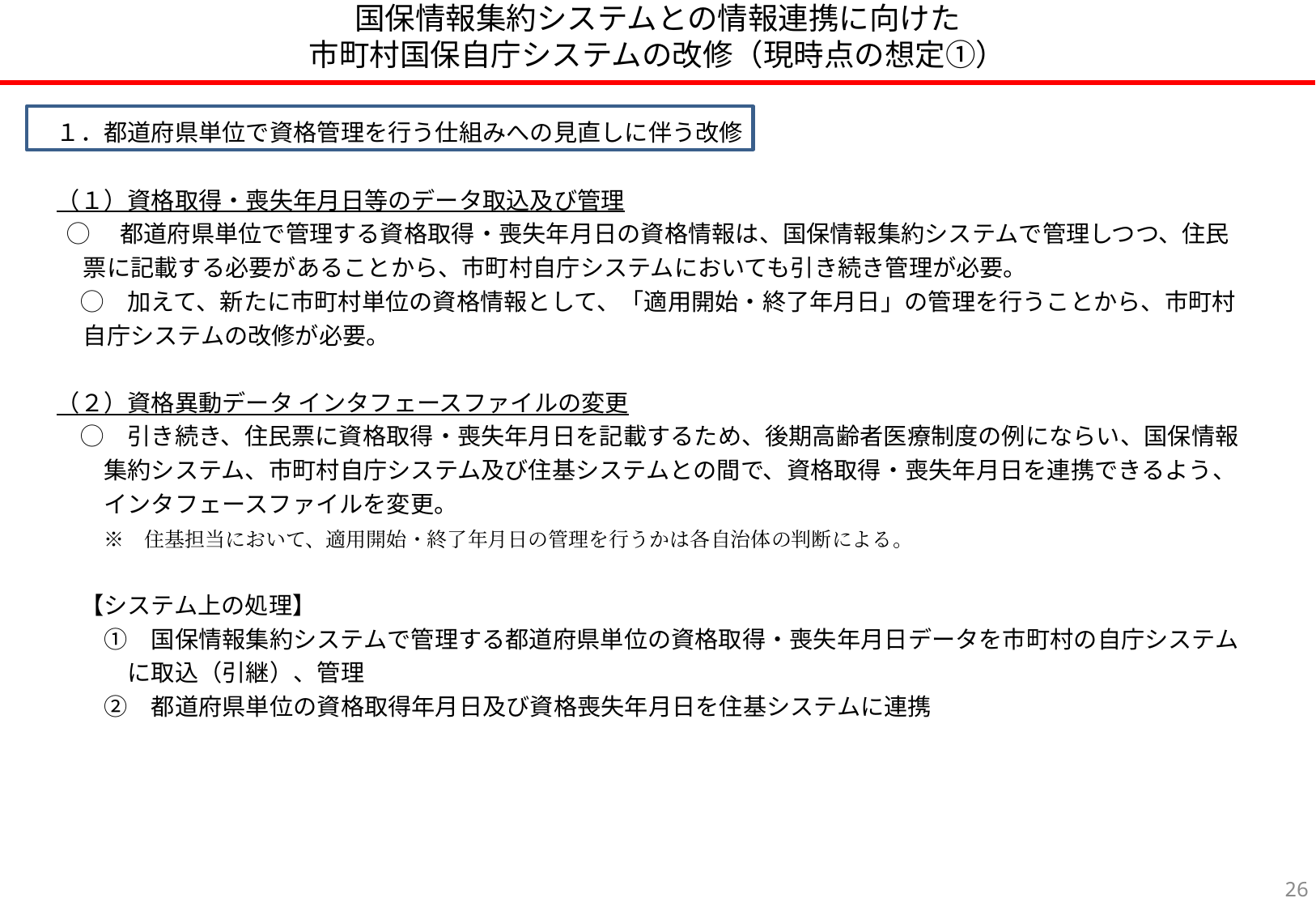

国保情報集約システムとの情報連携に向けた
市町村国保自庁システムの改修（現時点の想定①）

１．都道府県単位で資格管理を行う仕組みへの見直しに伴う改修

（１）資格取得・喪失年月日等のデータ取込及び管理
  ◯　都道府県単位で管理する資格取得・喪失年月日の資格情報は、国保情報集約システムで管理しつつ、住民
    票に記載する必要があることから、市町村自庁システムにおいても引き続き管理が必要。
　◯　加えて、新たに市町村単位の資格情報として、「適用開始・終了年月日」の管理を行うことから、市町村
    自庁システムの改修が必要。

（２）資格異動データ インタフェースファイルの変更
　◯　引き続き、住民票に資格取得・喪失年月日を記載するため、後期高齢者医療制度の例にならい、国保情報
　　集約システム、市町村自庁システム及び住基システムとの間で、資格取得・喪失年月日を連携できるよう、
　　インタフェースファイルを変更。
　　※　住基担当において、適用開始・終了年月日の管理を行うかは各自治体の判断による。

　【システム上の処理】
　　①　国保情報集約システムで管理する都道府県単位の資格取得・喪失年月日データを市町村の自庁システム
　　　に取込（引継）、管理
　　②　都道府県単位の資格取得年月日及び資格喪失年月日を住基システムに連携
26